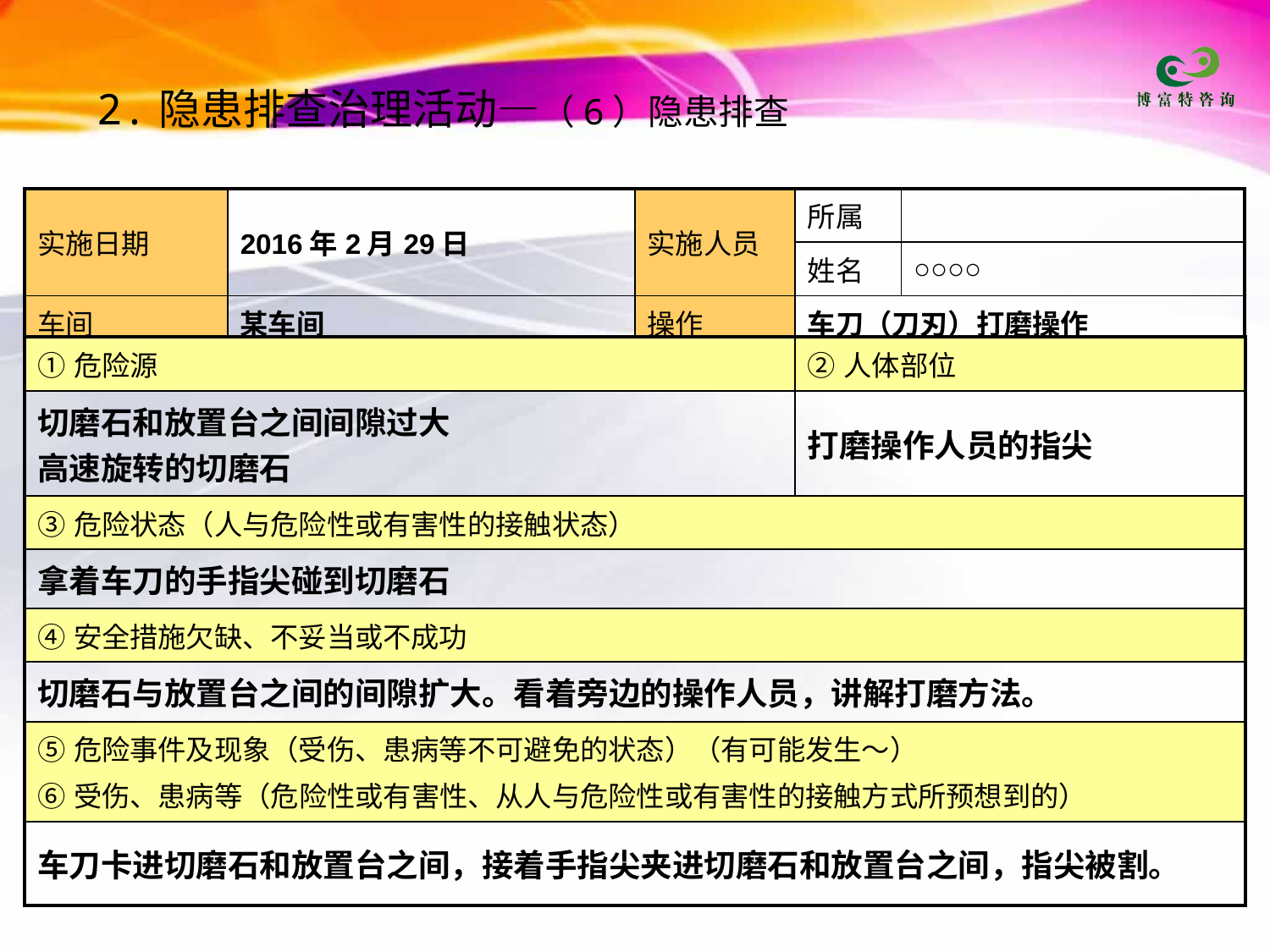

2.隐患排查治理活动—（6）隐患排查
| 实施日期 | 2016年2月29日 | 实施人员 | 所属 |  |
| --- | --- | --- | --- | --- |
|  |  |  | 姓名 | ○○○○ |
| 车间 | 某车间 | 操作 | 车刀（刀刃）打磨操作 |  |
| ①危险源 | ②人体部位 |
| --- | --- |
| 切磨石和放置台之间间隙过大 高速旋转的切磨石 | 打磨操作人员的指尖 |
| ③危险状态（人与危险性或有害性的接触状态） |  |
| 拿着车刀的手指尖碰到切磨石 |  |
| ④安全措施欠缺、不妥当或不成功 |  |
| 切磨石与放置台之间的间隙扩大。看着旁边的操作人员，讲解打磨方法。 |  |
| ⑤危险事件及现象（受伤、患病等不可避免的状态）（有可能发生～） ⑥受伤、患病等（危险性或有害性、从人与危险性或有害性的接触方式所预想到的） |  |
| 车刀卡进切磨石和放置台之间，接着手指尖夹进切磨石和放置台之间，指尖被割。 |  |